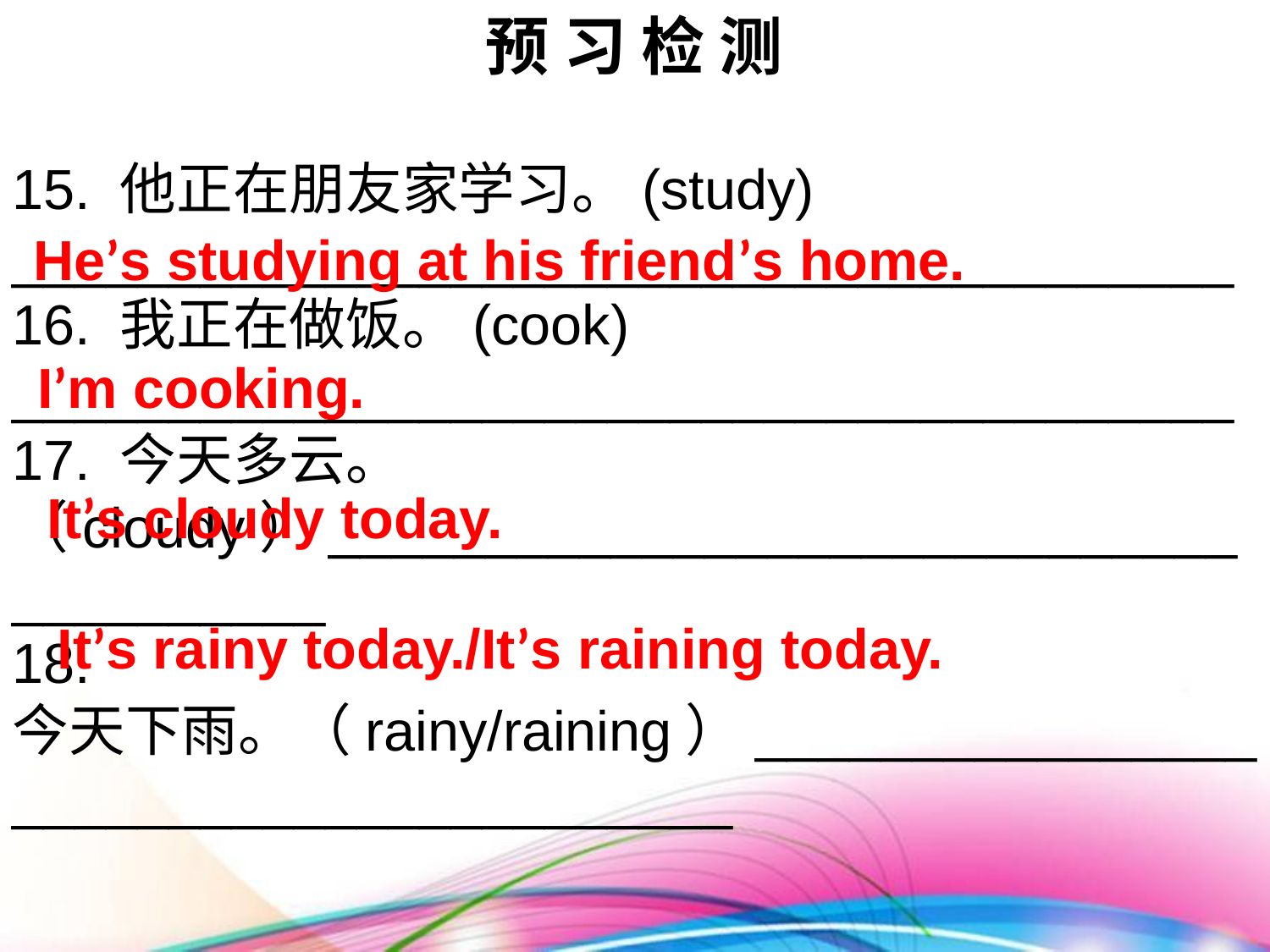

预 习 检 测

15. 他正在朋友家学习。(study) _______________________________________
16. 我正在做饭。(cook) _______________________________________
17. 今天多云。（cloudy）_______________________________________
18. 今天下雨。（rainy/raining）_______________________________________
He’s studying at his friend’s home.
I’m cooking.
It’s cloudy today.
It’s rainy today./It’s raining today.